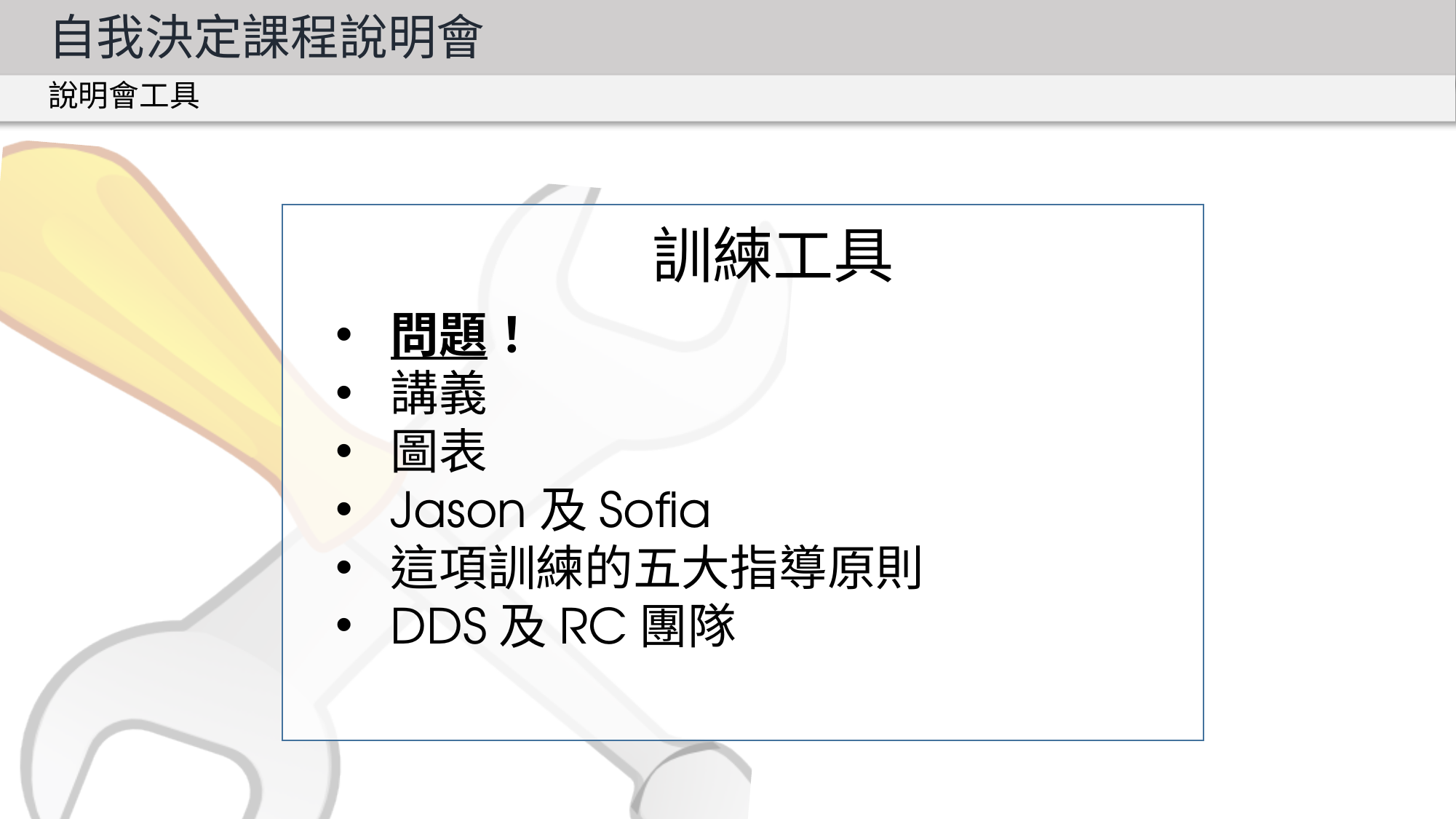

自我決定課程說明會
說明會工具

訓練工具

問題！
講義
圖表
Jason及Sofia
這項訓練的五大指導原則
DDS及RC團隊